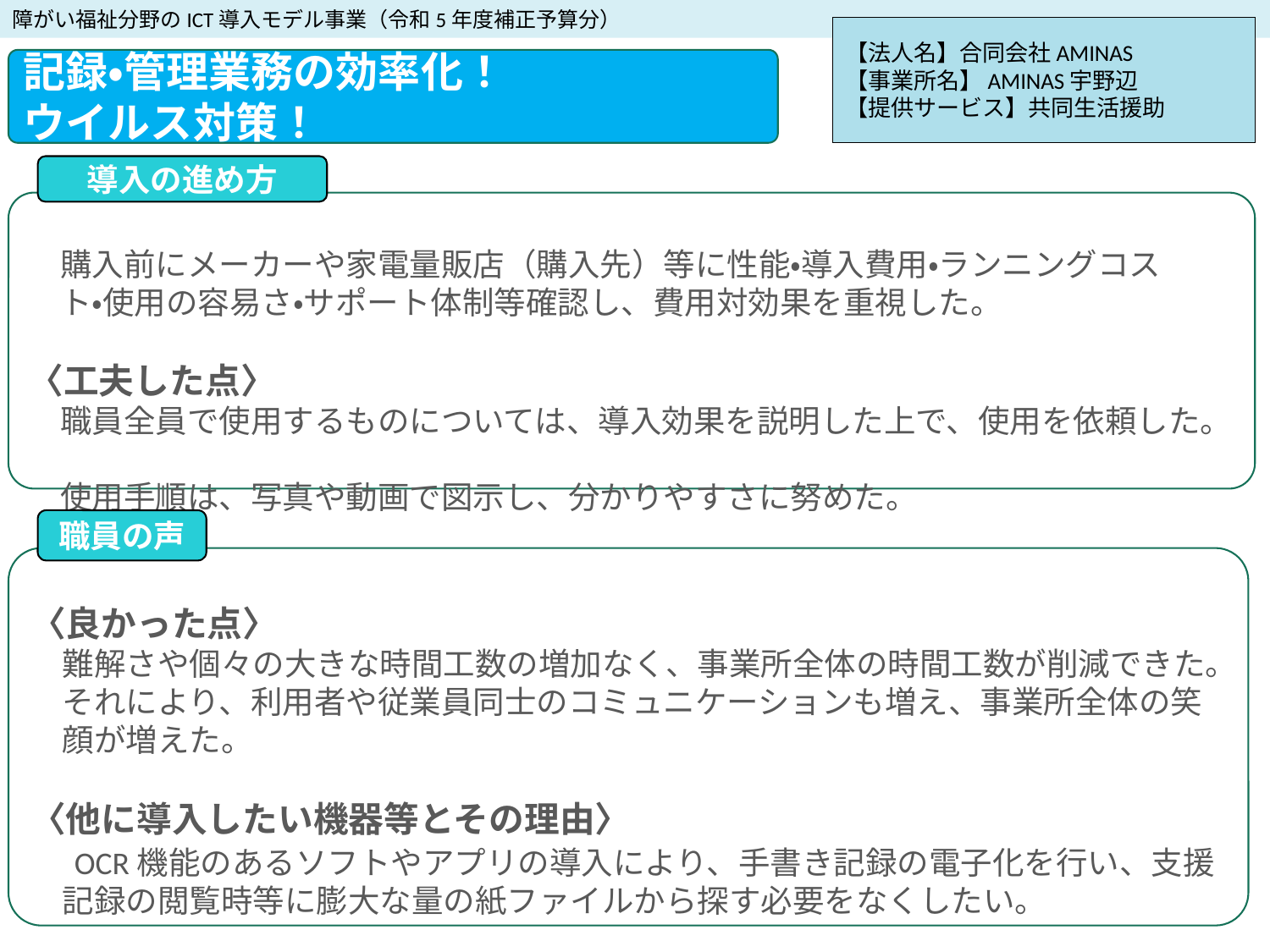

障がい福祉分野のICT導入モデル事業（令和5年度補正予算分）
【法人名】合同会社AMINAS
【事業所名】AMINAS宇野辺
【提供サービス】共同生活援助
記録・管理業務の効率化！
ウイルス対策！
導入の進め方

　購入前にメーカーや家電量販店（購入先）等に性能・導入費用・ランニングコス
　ト・使用の容易さ・サポート体制等確認し、費用対効果を重視した。

〈工夫した点〉
　職員全員で使用するものについては、導入効果を説明した上で、使用を依頼した。
　使用手順は、写真や動画で図示し、分かりやすさに努めた。
職員の声

〈良かった点〉
　難解さや個々の大きな時間工数の増加なく、事業所全体の時間工数が削減できた。
　それにより、利用者や従業員同士のコミュニケーションも増え、事業所全体の笑
　顔が増えた。

〈他に導入したい機器等とその理由〉
　OCR機能のあるソフトやアプリの導入により、手書き記録の電子化を行い、支援
　記録の閲覧時等に膨大な量の紙ファイルから探す必要をなくしたい。